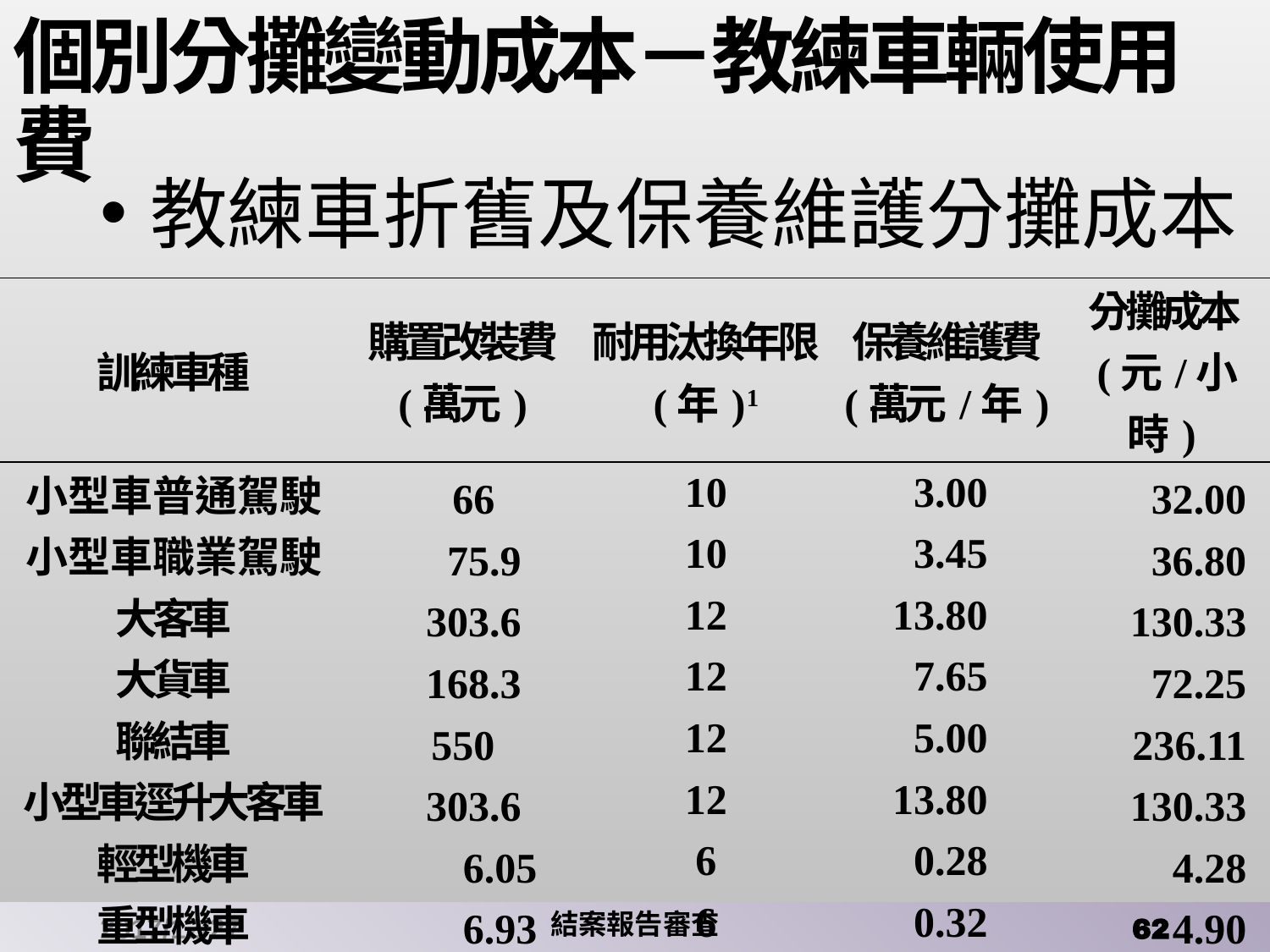

# 個別分攤變動成本－教練車輛使用費
教練車折舊及保養維護分攤成本
| 訓練車種 | 購置改裝費 (萬元) | 耐用汰換年限 (年) 1 | 保養維護費 (萬元/年) | 分攤成本 (元/小時) |
| --- | --- | --- | --- | --- |
| 小型車普通駕駛 | 66 | 10 | 3.00 | 32.00 |
| 小型車職業駕駛 | 75.9 | 10 | 3.45 | 36.80 |
| 大客車 | 303.6 | 12 | 13.80 | 130.33 |
| 大貨車 | 168.3 | 12 | 7.65 | 72.25 |
| 聯結車 | 550 | 12 | 5.00 | 236.11 |
| 小型車逕升大客車 | 303.6 | 12 | 13.80 | 130.33 |
| 輕型機車 | 6.05 | 6 | 0.28 | 4.28 |
| 重型機車 | 6.93 | 6 | 0.32 | 4.90 |
| 大型重型機車 | 42.68 | 6 | 1.94 | 30.18 |
| 小型車掛附拖車 | 99 | 10 | 4.50 | 48.00 |
2017/12/27
結案報告審查
62